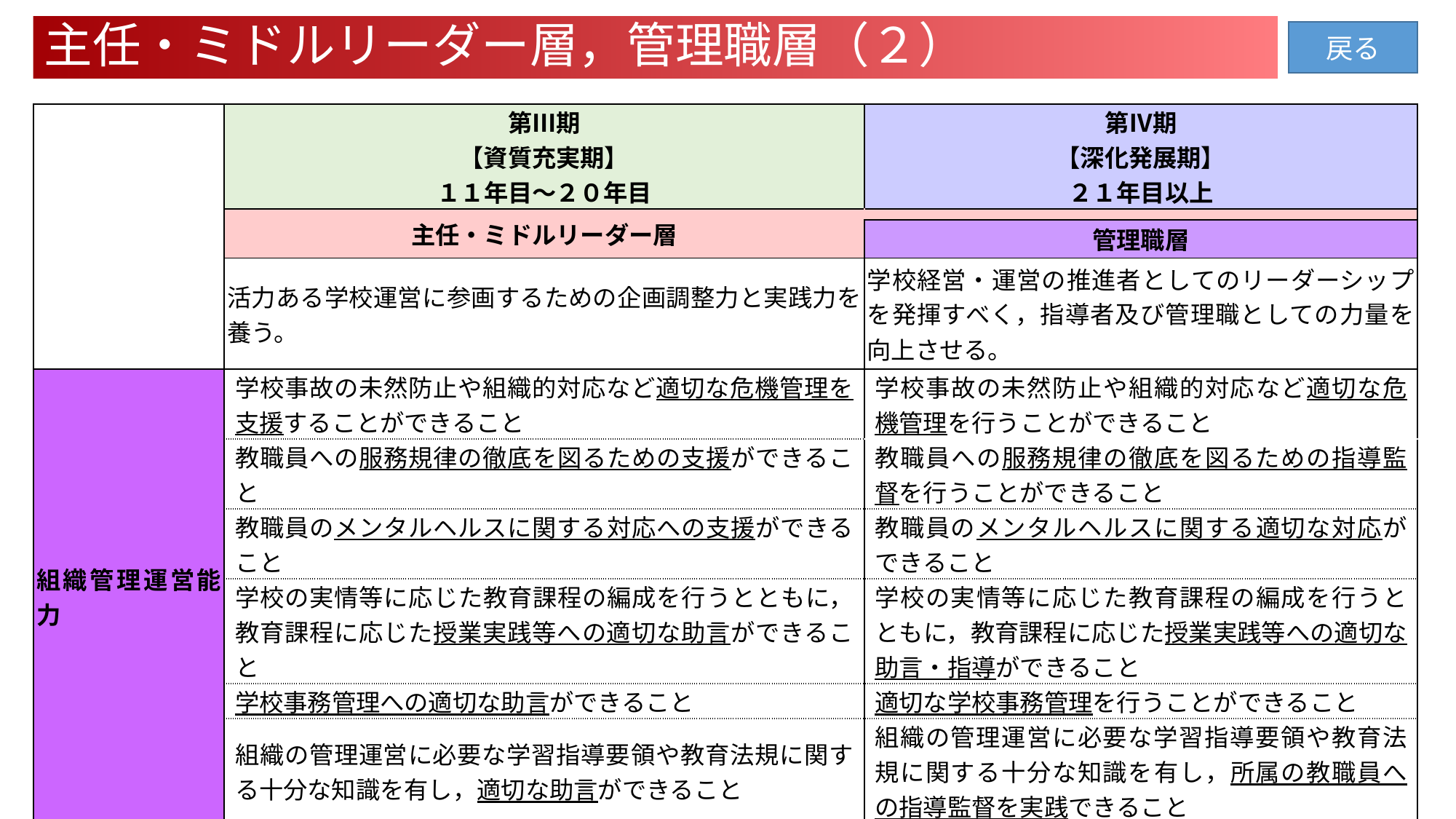

主任・ミドルリーダー層，管理職層（２）
戻る
|  | 第Ⅲ期 【資質充実期】 １１年目～２０年目 | 第Ⅳ期 【深化発展期】 ２１年目以上 |
| --- | --- | --- |
|  | 主任・ミドルリーダー層 |  |
|  |  | 管理職層 |
|  | 活力ある学校運営に参画するための企画調整力と実践力を養う。 | 学校経営・運営の推進者としてのリーダーシップを発揮すべく，指導者及び管理職としての力量を向上させる。 |
| 組織管理運営能力 | 学校事故の未然防止や組織的対応など適切な危機管理を支援することができること | 学校事故の未然防止や組織的対応など適切な危機管理を行うことができること |
|  | 教職員への服務規律の徹底を図るための支援ができること | 教職員への服務規律の徹底を図るための指導監督を行うことができること |
|  | 教職員のメンタルヘルスに関する対応への支援ができること | 教職員のメンタルヘルスに関する適切な対応ができること |
|  | 学校の実情等に応じた教育課程の編成を行うとともに，教育課程に応じた授業実践等への適切な助言ができること | 学校の実情等に応じた教育課程の編成を行うとともに，教育課程に応じた授業実践等への適切な助言・指導ができること |
|  | 学校事務管理への適切な助言ができること | 適切な学校事務管理を行うことができること |
|  | 組織の管理運営に必要な学習指導要領や教育法規に関する十分な知識を有し，適切な助言ができること | 組織の管理運営に必要な学習指導要領や教育法規に関する十分な知識を有し，所属の教職員への指導監督を実践できること |